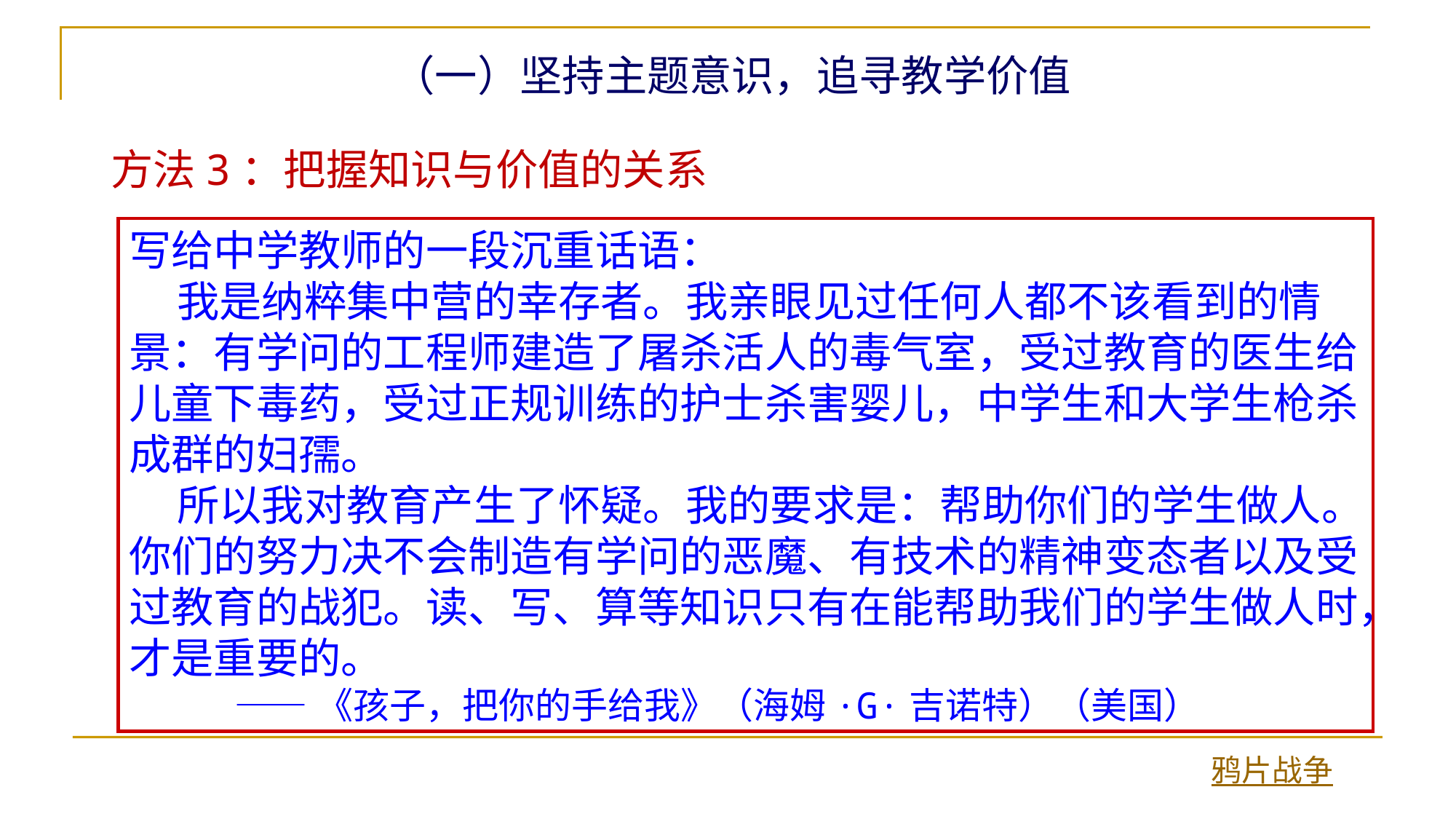

（一）坚持主题意识，追寻教学价值
方法3：把握知识与价值的关系
写给中学教师的一段沉重话语：
    我是纳粹集中营的幸存者。我亲眼见过任何人都不该看到的情景：有学问的工程师建造了屠杀活人的毒气室，受过教育的医生给儿童下毒药，受过正规训练的护士杀害婴儿，中学生和大学生枪杀成群的妇孺。
    所以我对教育产生了怀疑。我的要求是：帮助你们的学生做人。你们的努力决不会制造有学问的恶魔、有技术的精神变态者以及受过教育的战犯。读、写、算等知识只有在能帮助我们的学生做人时，才是重要的。
             ——《孩子，把你的手给我》（海姆·G·吉诺特）（美国）
鸦片战争